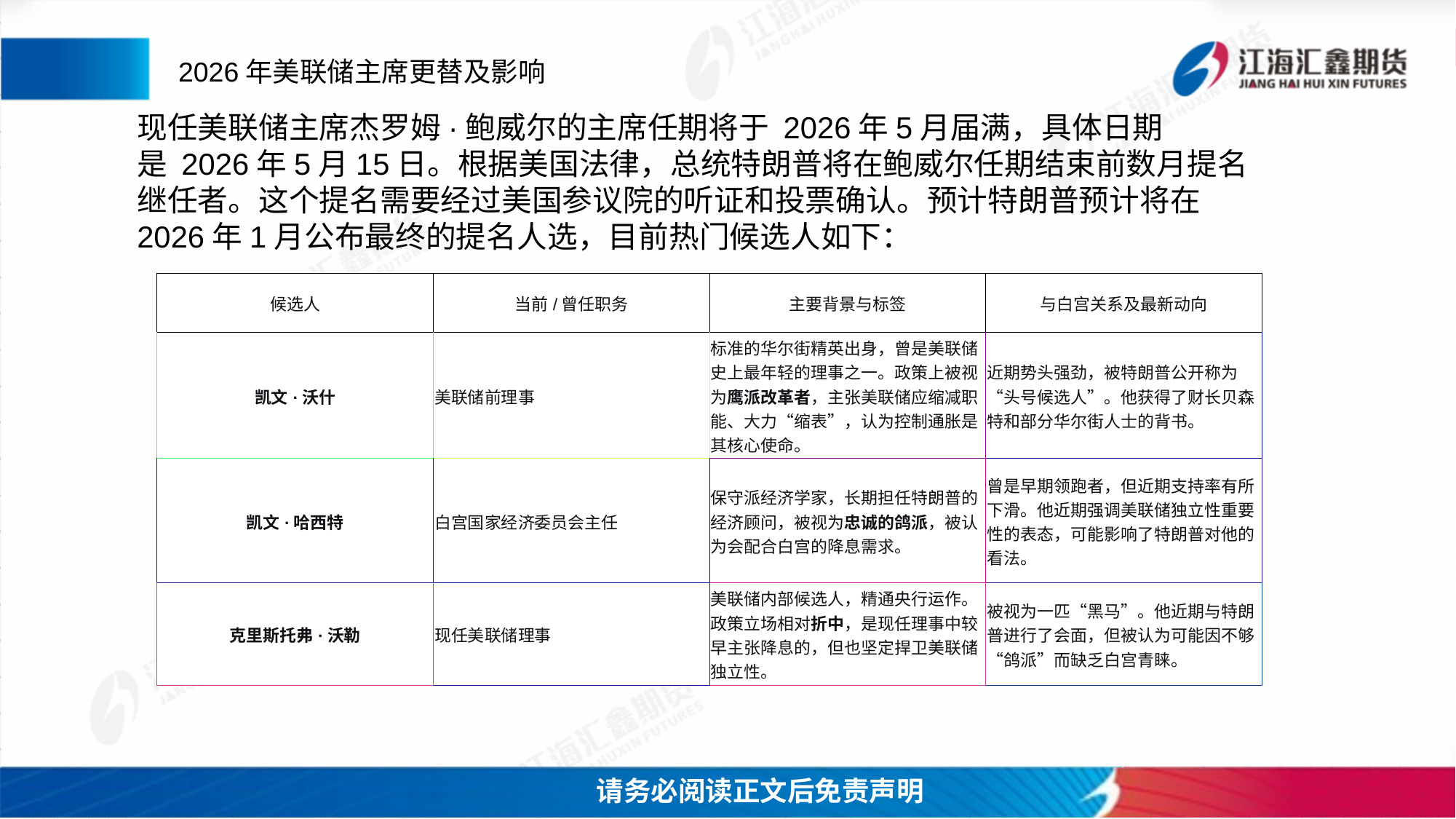

2026年美联储主席更替及影响
现任美联储主席杰罗姆·鲍威尔的主席任期将于 2026年5月届满，具体日期是 2026年5月15日。根据美国法律，总统特朗普将在鲍威尔任期结束前数月提名继任者。这个提名需要经过美国参议院的听证和投票确认。预计特朗普预计将在 2026年1月公布最终的提名人选，目前热门候选人如下：
| 候选人 | 当前/曾任职务 | 主要背景与标签 | 与白宫关系及最新动向 |
| --- | --- | --- | --- |
| 凯文·沃什 | 美联储前理事 | 标准的华尔街精英出身，曾是美联储史上最年轻的理事之一。政策上被视为鹰派改革者，主张美联储应缩减职能、大力“缩表”，认为控制通胀是其核心使命。 | 近期势头强劲，被特朗普公开称为“头号候选人”。他获得了财长贝森特和部分华尔街人士的背书。 |
| 凯文·哈西特 | 白宫国家经济委员会主任 | 保守派经济学家，长期担任特朗普的经济顾问，被视为忠诚的鸽派，被认为会配合白宫的降息需求。 | 曾是早期领跑者，但近期支持率有所下滑。他近期强调美联储独立性重要性的表态，可能影响了特朗普对他的看法。 |
| 克里斯托弗·沃勒 | 现任美联储理事 | 美联储内部候选人，精通央行运作。政策立场相对折中，是现任理事中较早主张降息的，但也坚定捍卫美联储独立性。 | 被视为一匹“黑马”。他近期与特朗普进行了会面，但被认为可能因不够“鸽派”而缺乏白宫青睐。 |
请务必阅读正文后免责声明